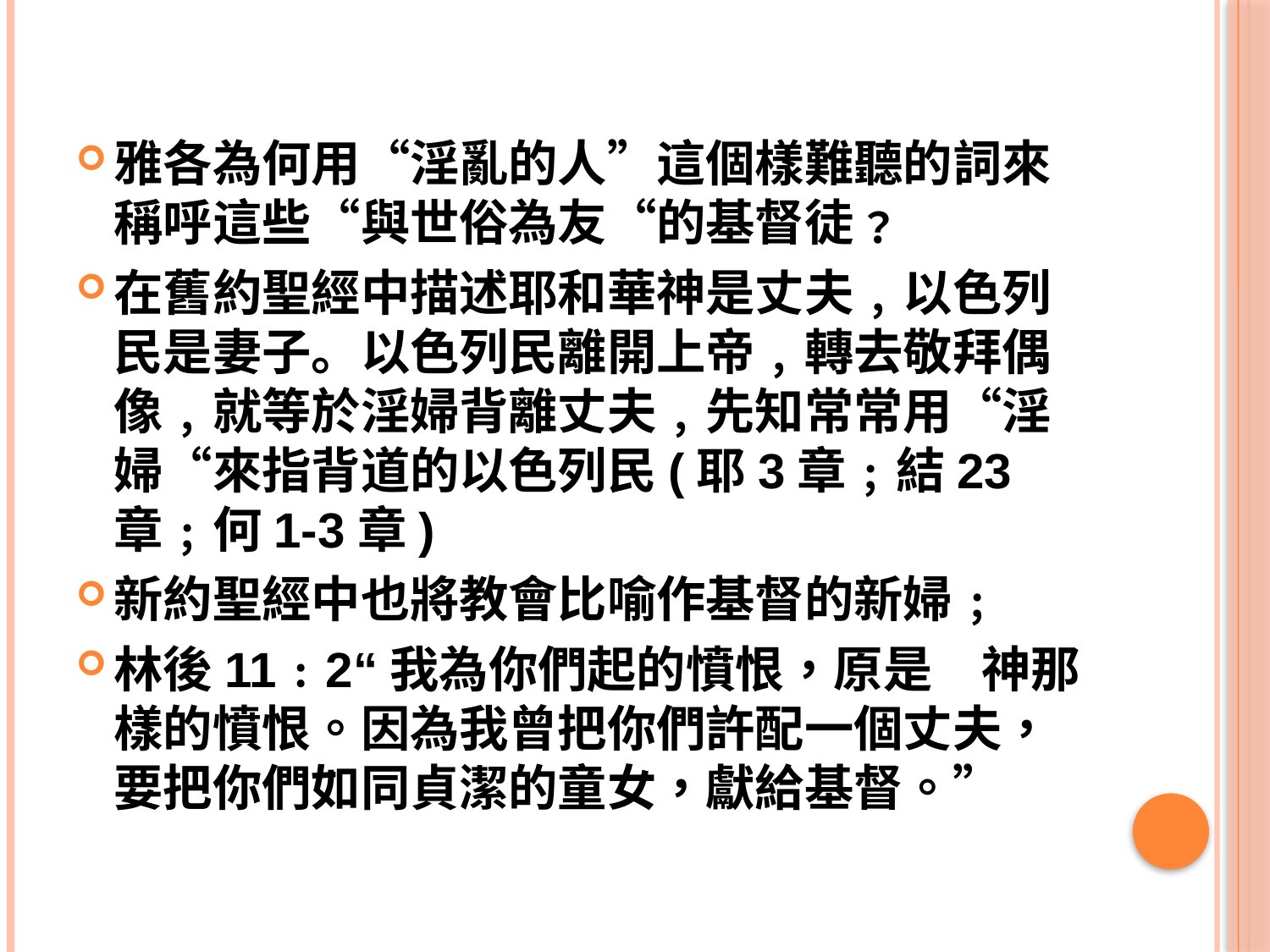

#
雅各為何用“淫亂的人”這個樣難聽的詞來稱呼這些“與世俗為友“的基督徒﹖
在舊約聖經中描述耶和華神是丈夫﹐以色列民是妻子。以色列民離開上帝﹐轉去敬拜偶像﹐就等於淫婦背離丈夫﹐先知常常用“淫婦“來指背道的以色列民(耶3章﹔結23章﹔何1-3章)
新約聖經中也將教會比喻作基督的新婦﹔
林後11﹕2“我為你們起的憤恨，原是　神那樣的憤恨。因為我曾把你們許配一個丈夫，要把你們如同貞潔的童女，獻給基督。”